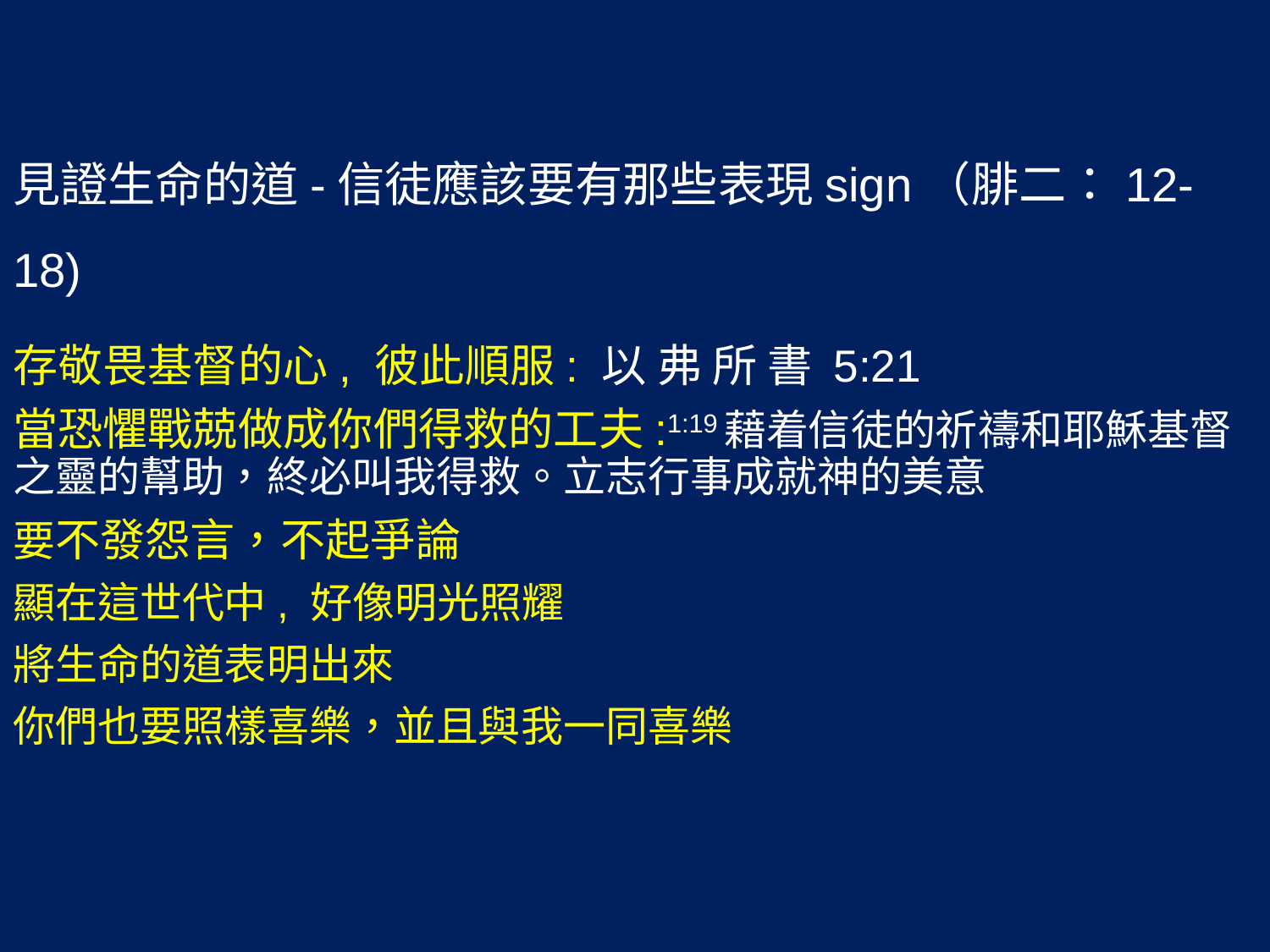

見證生命的道-信徒應該要有那些表現sign（腓二：12-18)
存敬畏基督的心, 彼此順服: 以 弗 所 書 5:21
當恐懼戰兢做成你們得救的工夫:1:19藉着信徒的祈禱和耶穌基督之靈的幫助，終必叫我得救。立志行事成就神的美意
要不發怨言，不起爭論
顯在這世代中, 好像明光照耀
將生命的道表明出來
你們也要照樣喜樂，並且與我一同喜樂